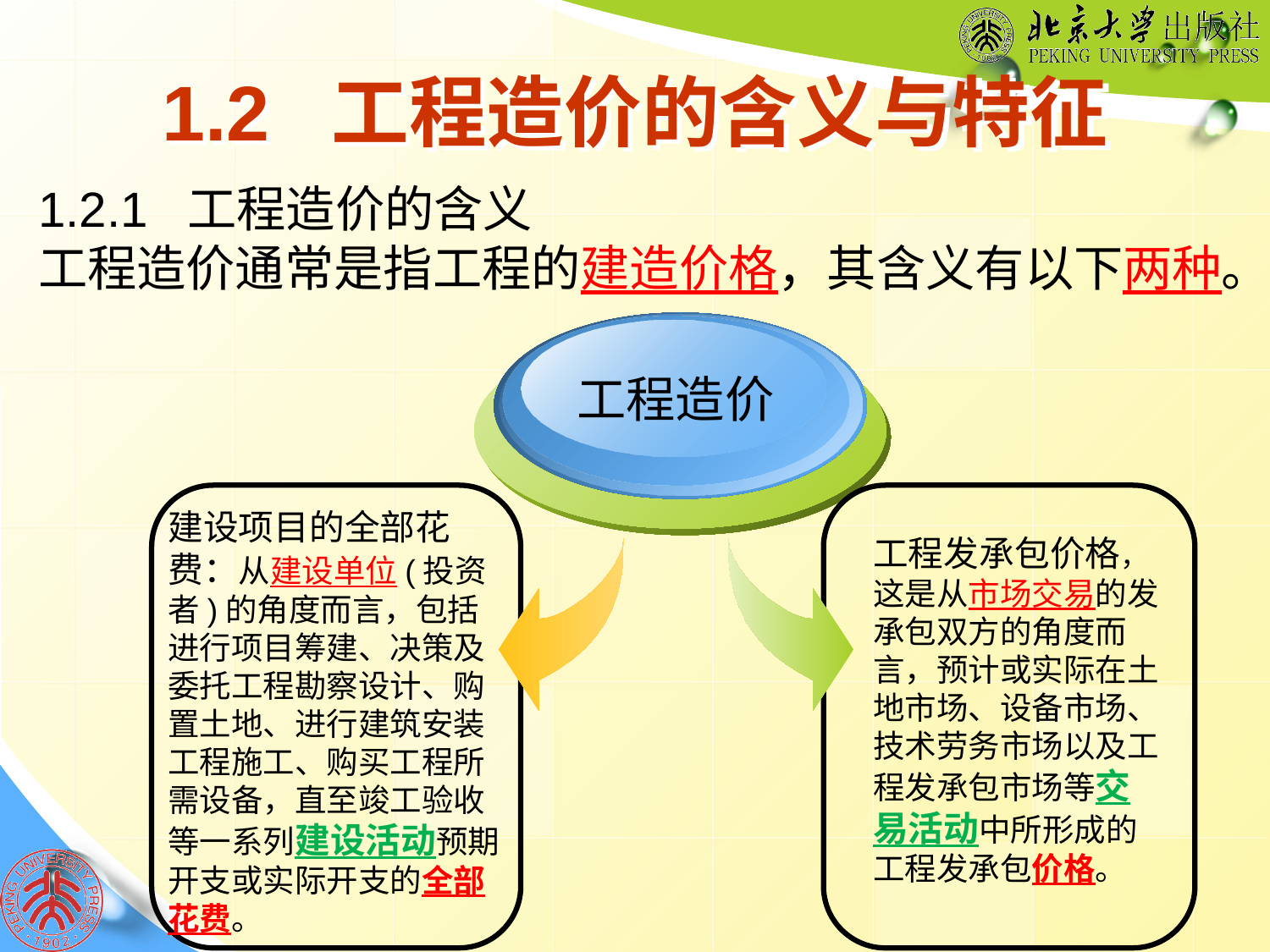

# 1.2  工程造价的含义与特征
1.2.1  工程造价的含义
工程造价通常是指工程的建造价格，其含义有以下两种。

工程造价

建设项目的全部花费：从建设单位(投资者)的角度而言，包括进行项目筹建、决策及委托工程勘察设计、购置土地、进行建筑安装工程施工、购买工程所需设备，直至竣工验收等一系列建设活动预期开支或实际开支的全部花费。

工程发承包价格，这是从市场交易的发承包双方的角度而言，预计或实际在土地市场、设备市场、技术劳务市场以及工程发承包市场等交易活动中所形成的工程发承包价格。